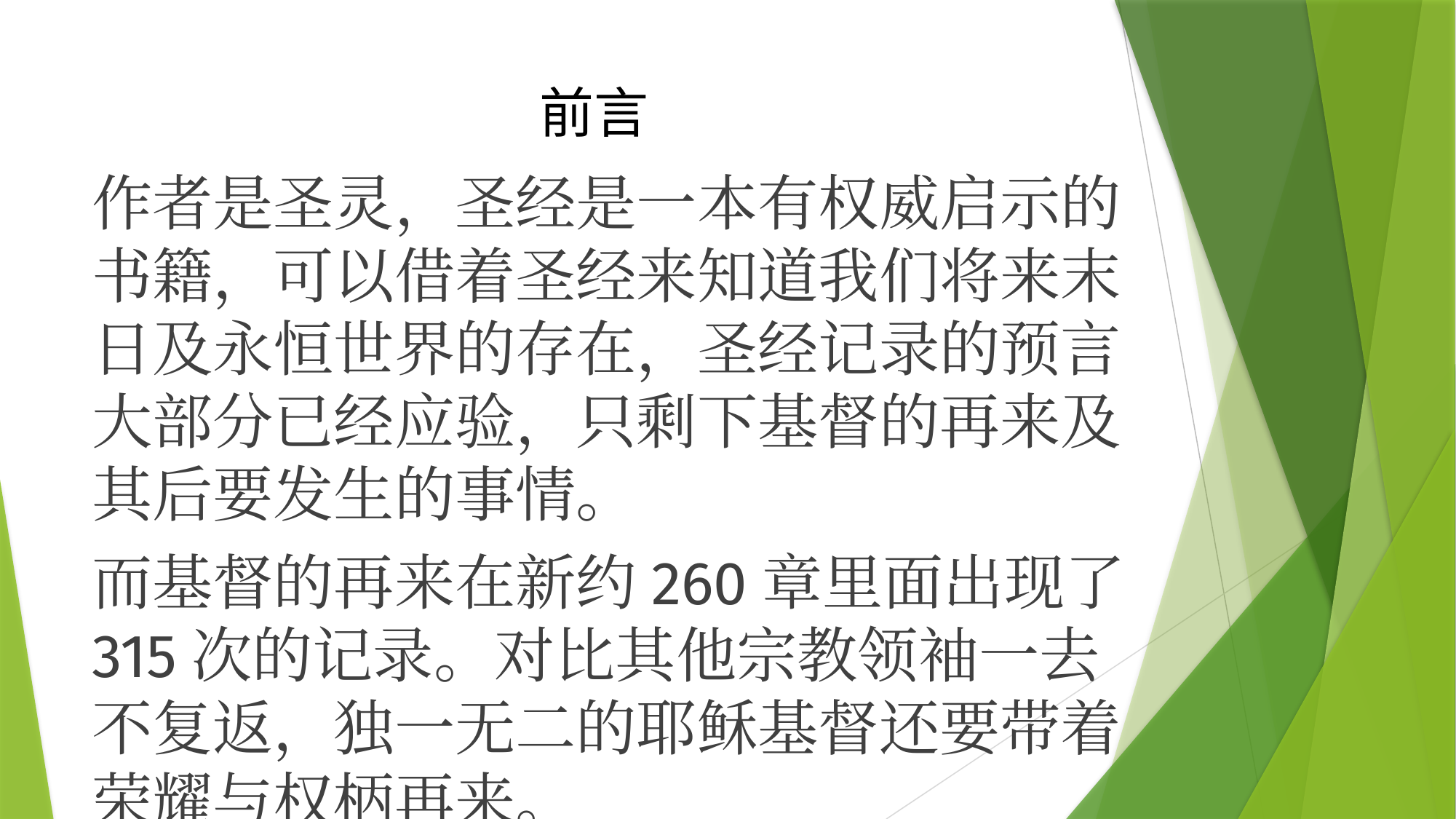

# 前言
作者是圣灵，圣经是一本有权威启示的书籍，可以借着圣经来知道我们将来末日及永恒世界的存在，圣经记录的预言大部分已经应验，只剩下基督的再来及其后要发生的事情。
而基督的再来在新约260章里面出现了315次的记录。对比其他宗教领袖一去不复返，独一无二的耶稣基督还要带着荣耀与权柄再来。